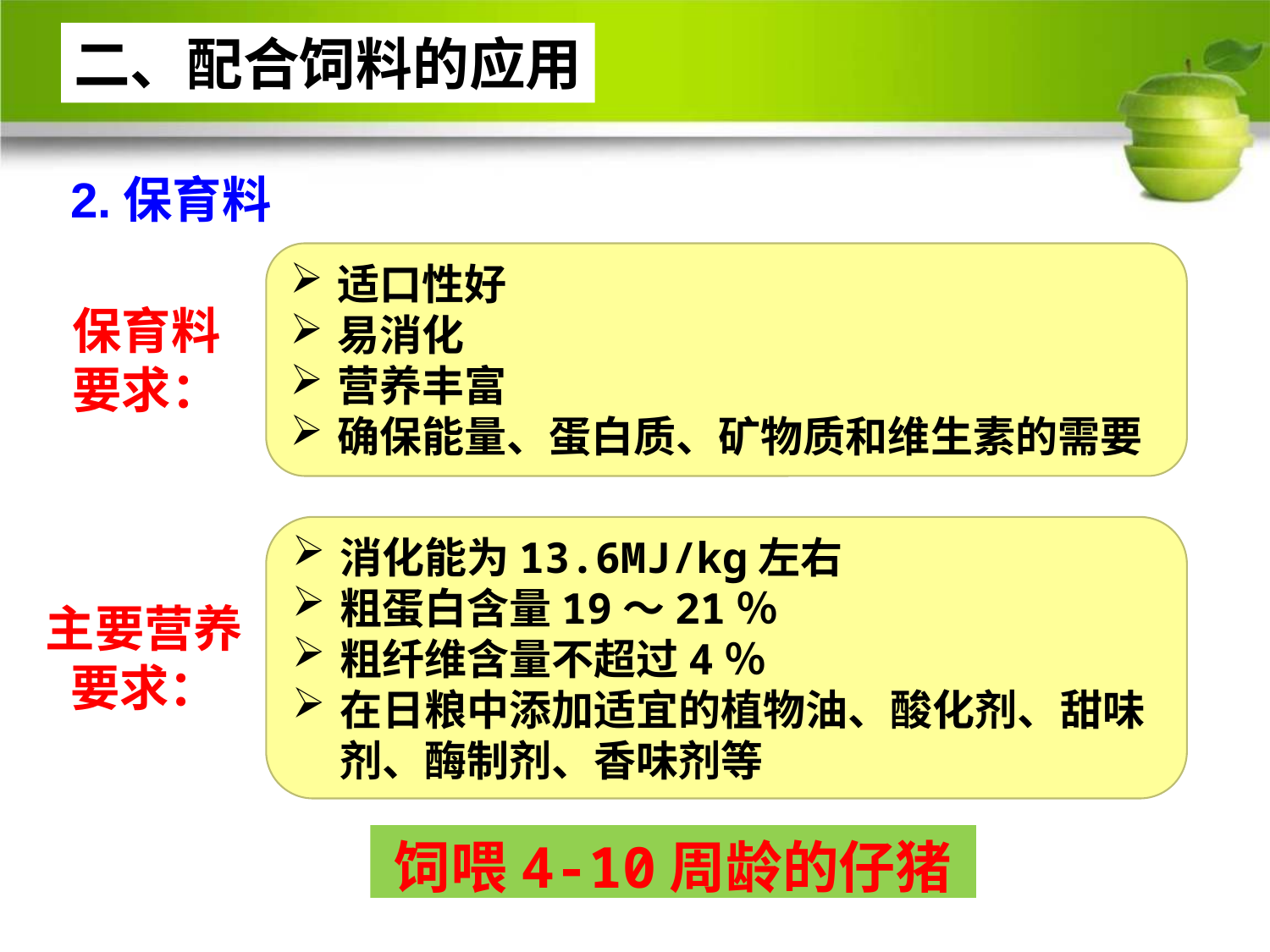

二、配合饲料的应用
# 2.保育料
适口性好
易消化
营养丰富
确保能量、蛋白质、矿物质和维生素的需要
保育料
要求：
消化能为13.6MJ/kg左右
粗蛋白含量19～21％
粗纤维含量不超过4％
在日粮中添加适宜的植物油、酸化剂、甜味剂、酶制剂、香味剂等
主要营养
要求：
饲喂4-10周龄的仔猪